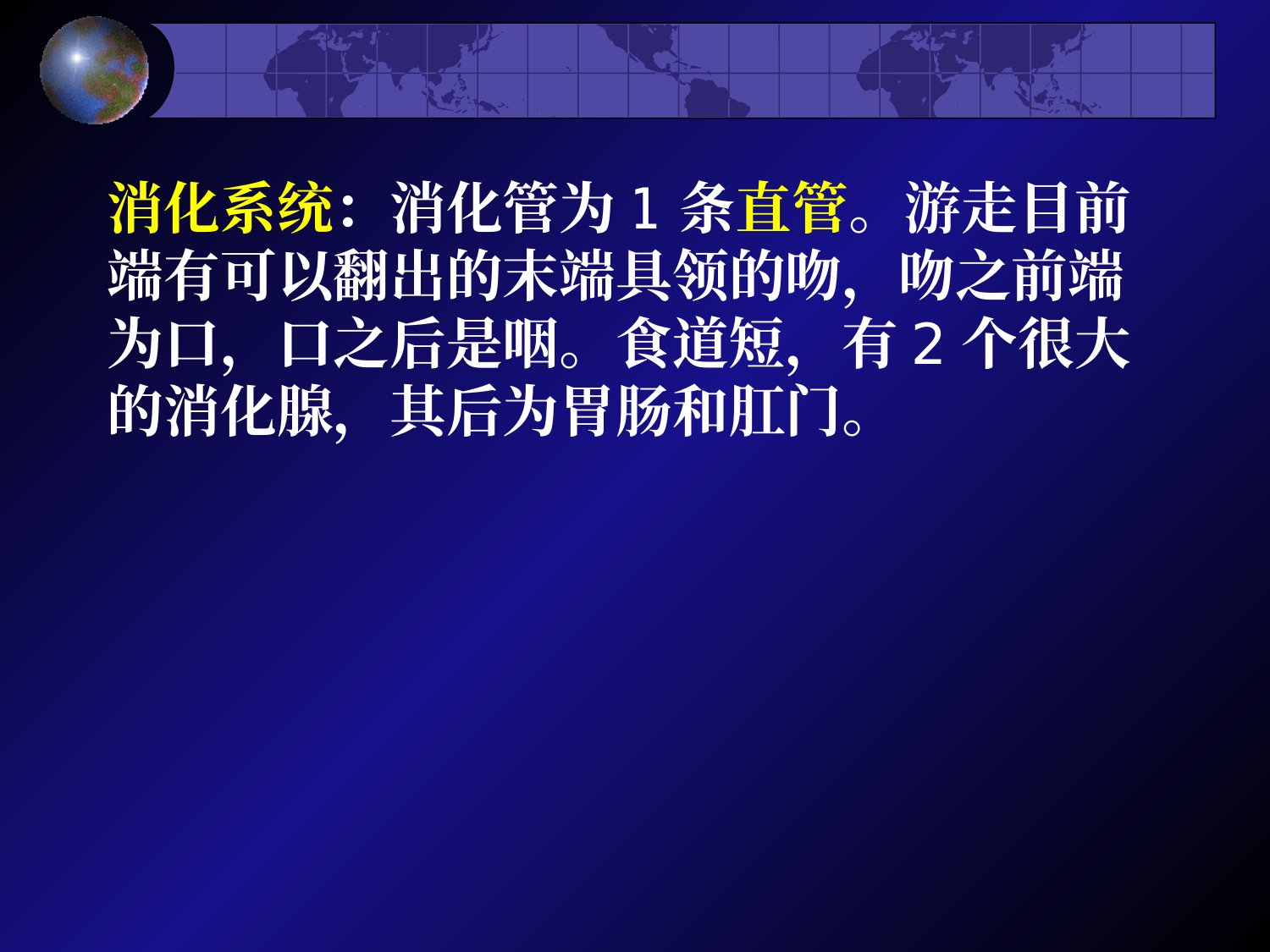

消化系统：消化管为1条直管。游走目前端有可以翻出的末端具领的吻，吻之前端为口，口之后是咽。食道短，有2个很大的消化腺，其后为胃肠和肛门。